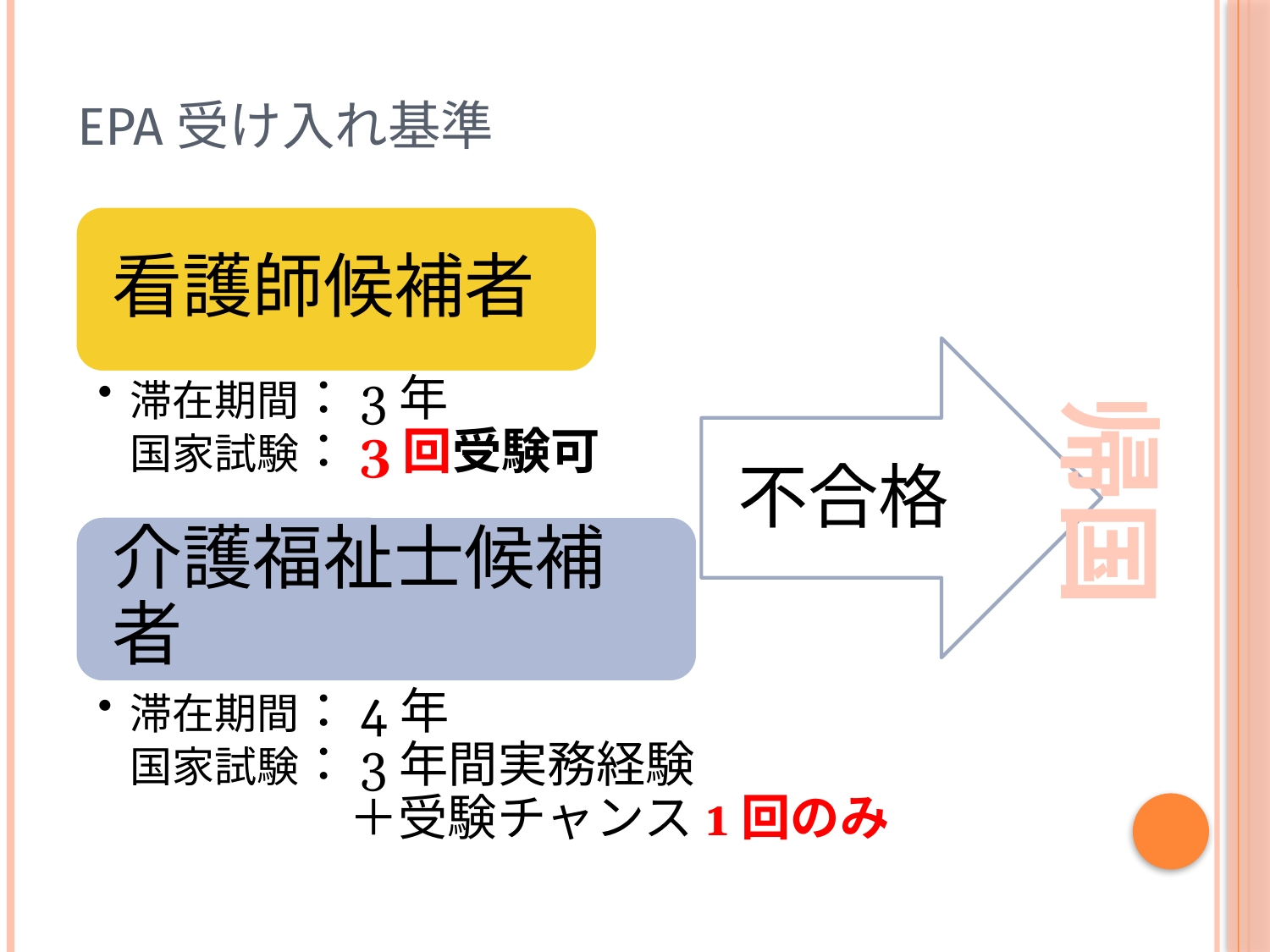

# EPA受け入れ基準
看護師候補者
滞在期間：3年
国家試験：3回受験可
介護福祉士候補者
滞在期間：4年
国家試験：3年間実務経験
                    ＋受験チャンス1回のみ
不合格
帰国